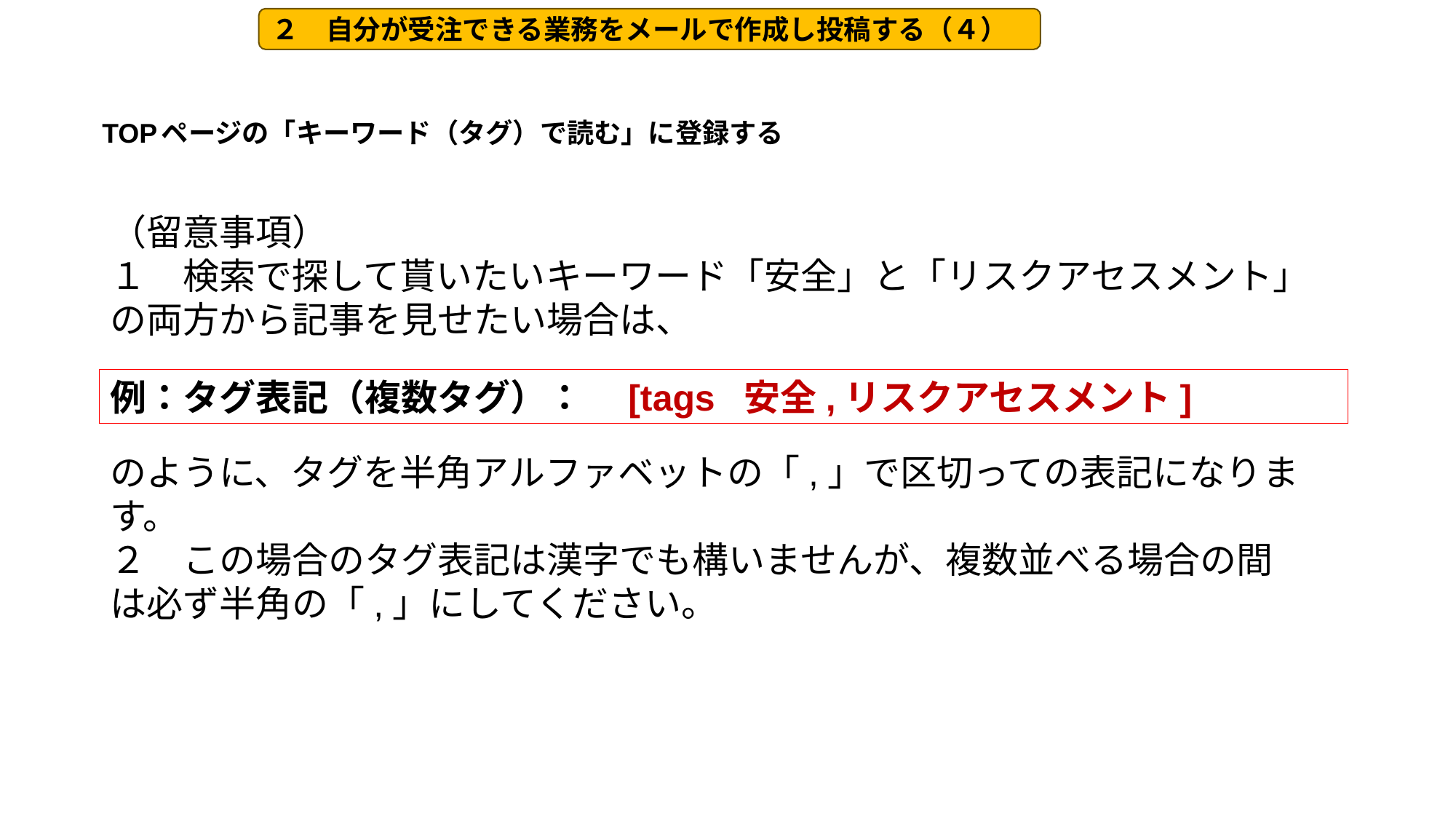

２　自分が受注できる業務をメールで作成し投稿する（４）
# TOPページの「キーワード（タグ）で読む」に登録する
（留意事項）
１　検索で探して貰いたいキーワード「安全」と「リスクアセスメント」の両方から記事を見せたい場合は、
例：タグ表記（複数タグ）：　[tags  安全,リスクアセスメント]
のように、タグを半角アルファベットの「,」で区切っての表記になります。
２　この場合のタグ表記は漢字でも構いませんが、複数並べる場合の間は必ず半角の「,」にしてください。